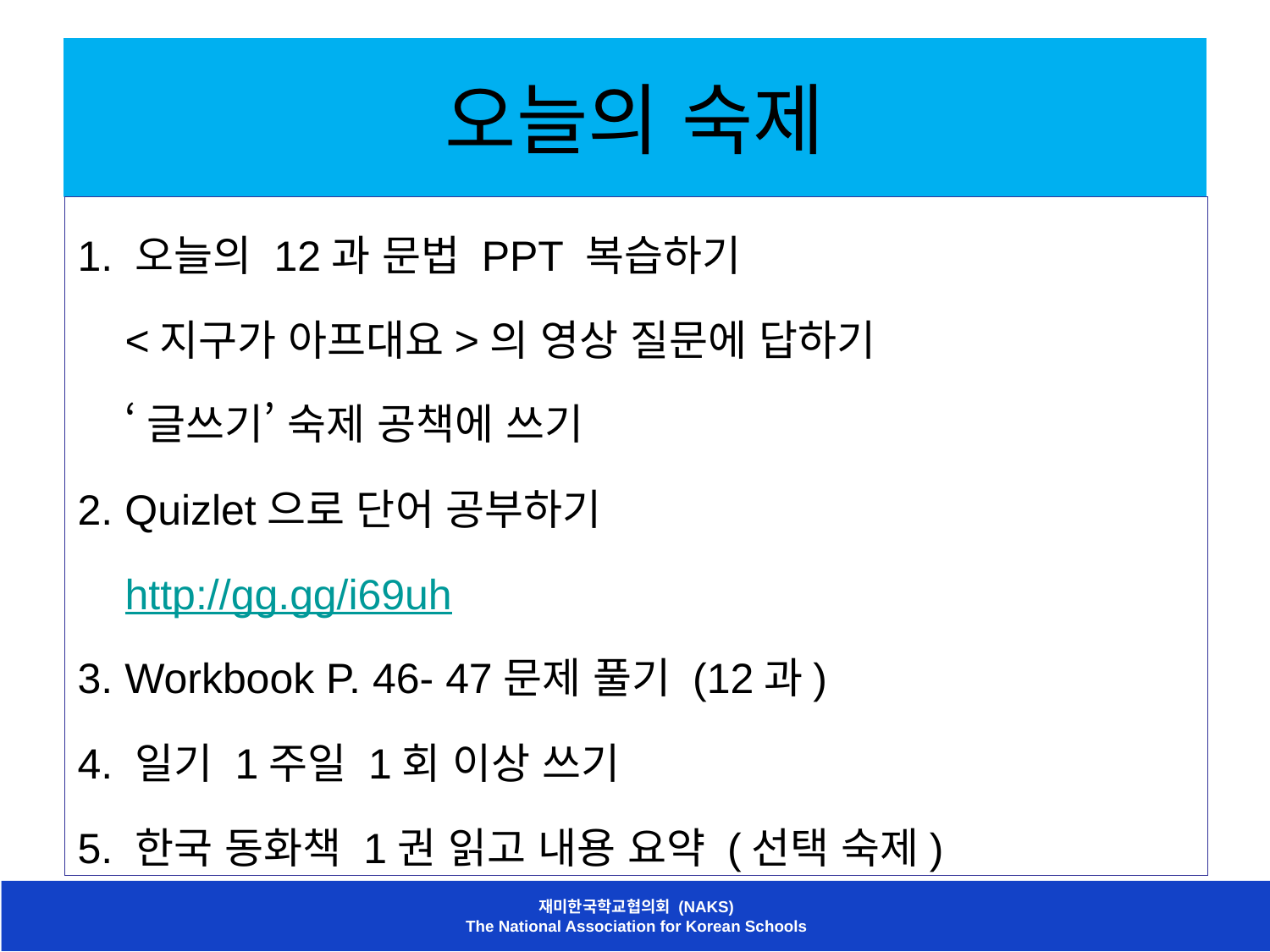

# 오늘의 숙제
1. 오늘의 12과 문법 PPT 복습하기
    <지구가 아프대요>의 영상 질문에 답하기
    ‘글쓰기’ 숙제 공책에 쓰기
2. Quizlet으로 단어 공부하기
    http://gg.gg/i69uh
3. Workbook P. 46- 47문제 풀기 (12과)
4. 일기 1주일 1회 이상 쓰기
5. 한국 동화책 1권 읽고 내용 요약 (선택 숙제)

재미한국학교협의회 (NAKS)
The National Association for Korean Schools